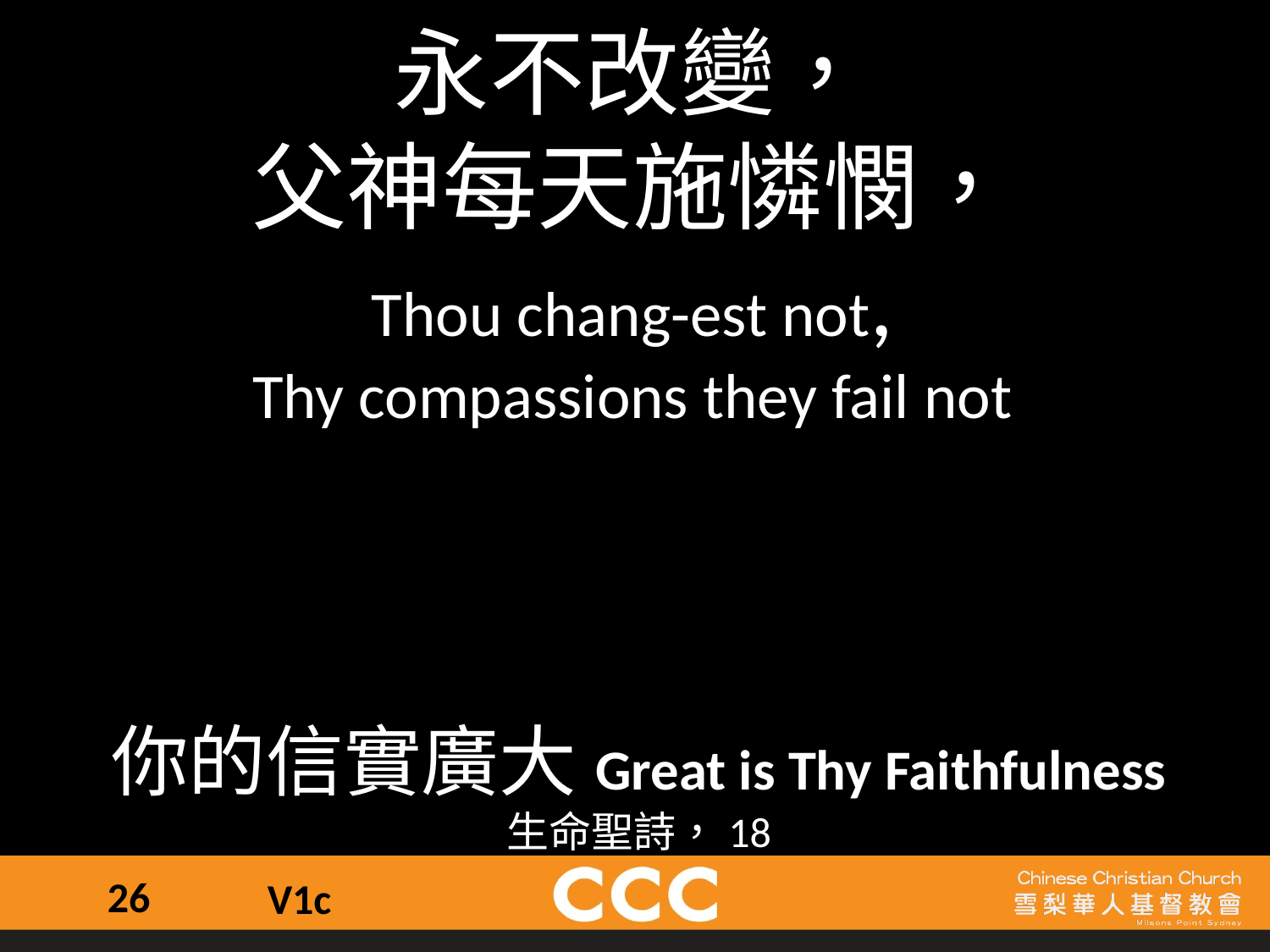

永不改變，
父神每天施憐憫，
Thou chang-est not,
Thy compassions they fail not
你的信實廣大Great is Thy Faithfulness
生命聖詩，18

26
V1c